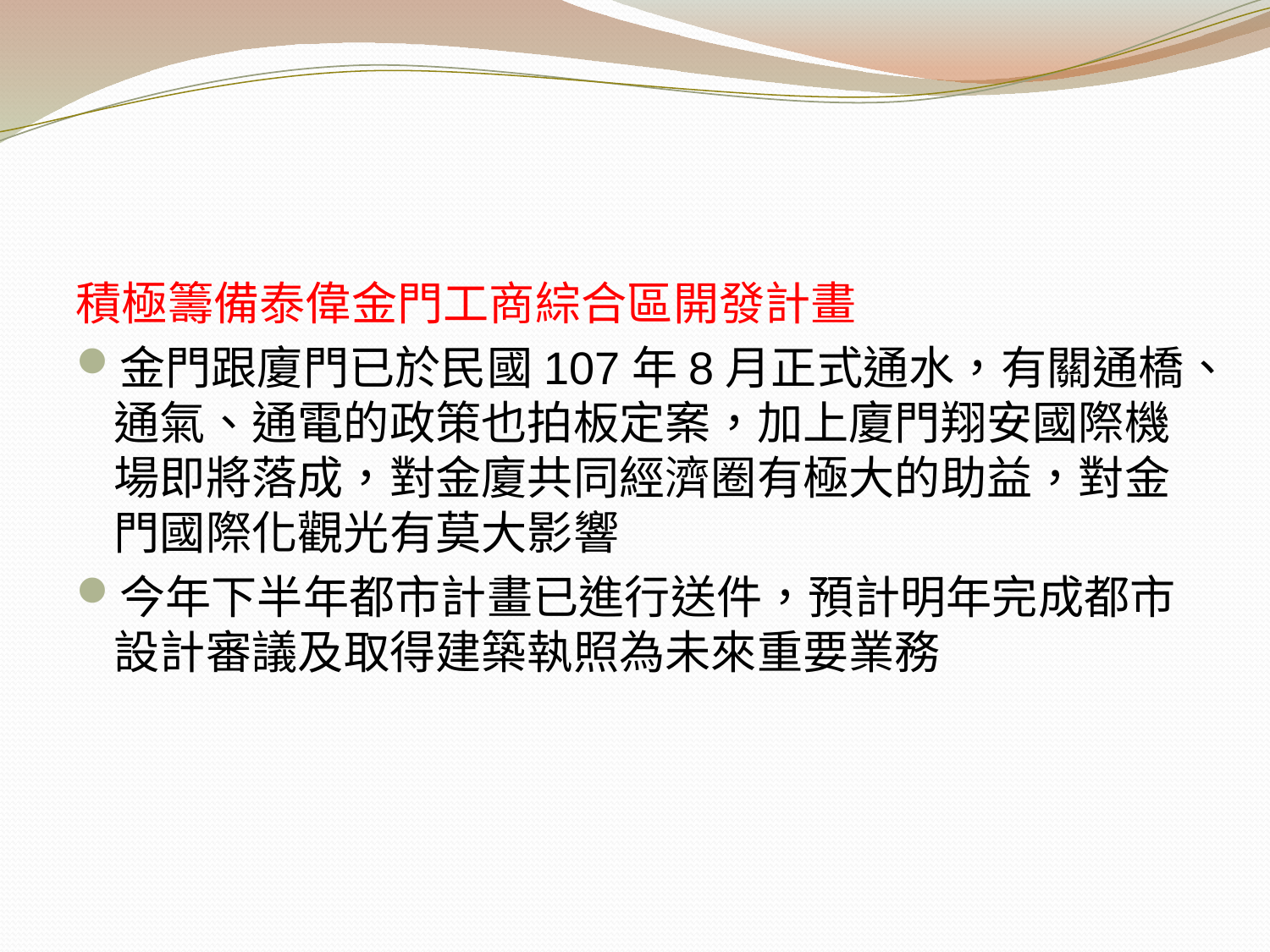

#
積極籌備泰偉金門工商綜合區開發計畫
金門跟廈門已於民國107年8月正式通水，有關通橋、通氣、通電的政策也拍板定案，加上廈門翔安國際機場即將落成，對金廈共同經濟圈有極大的助益，對金門國際化觀光有莫大影響
今年下半年都市計畫已進行送件，預計明年完成都市設計審議及取得建築執照為未來重要業務